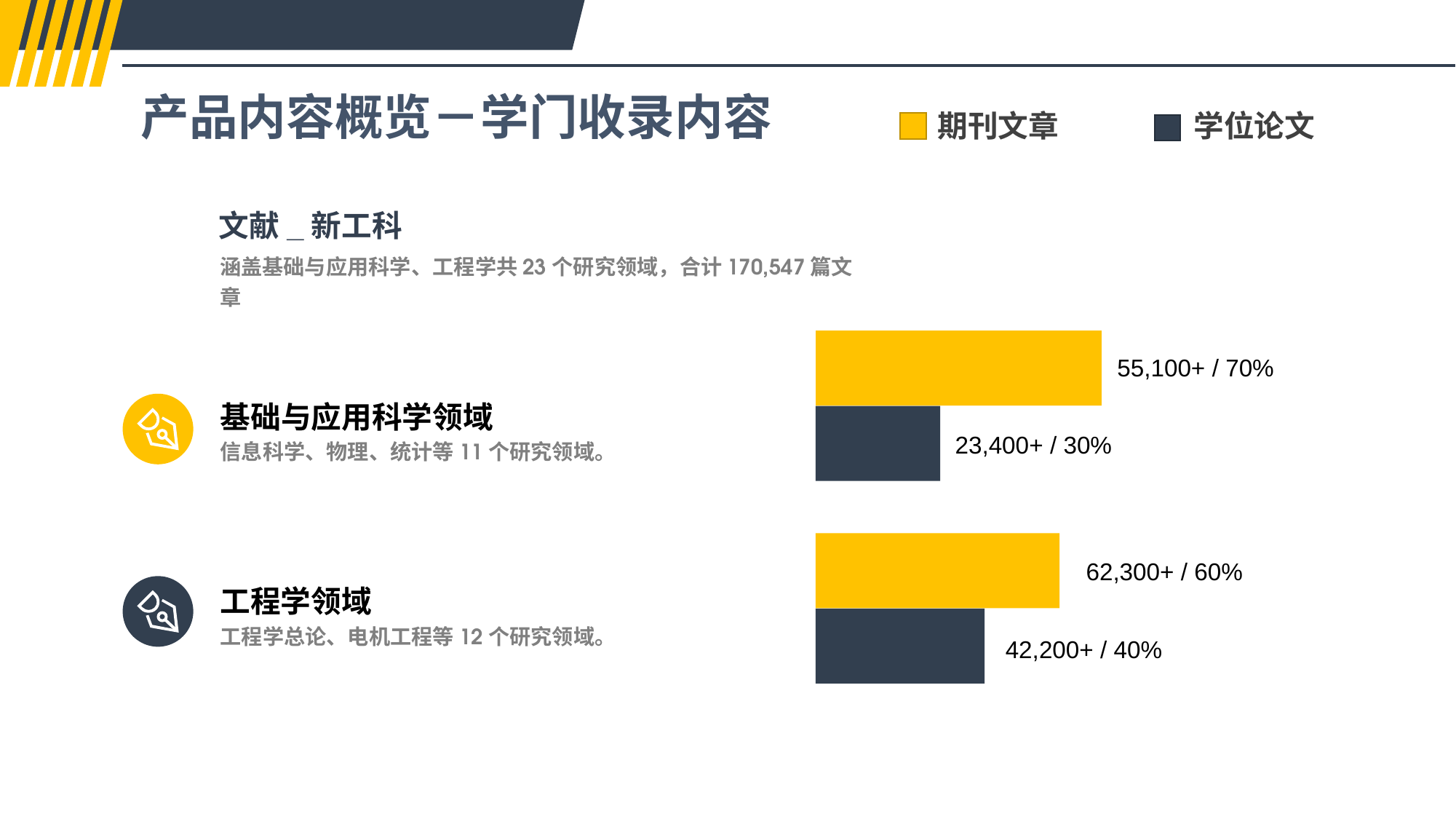

产品内容概览－学门收录内容
期刊文章
学位论文

文献_新工科

涵盖基础与应用科学、工程学共23个研究领域，合计170,547篇文章

55,100+ / 70%
基础与应用科学领域
信息科学、物理、统计等11个研究领域。

23,400+ / 30%

62,300+ / 60%
工程学领域
工程学总论、电机工程等12个研究领域。

42,200+ / 40%